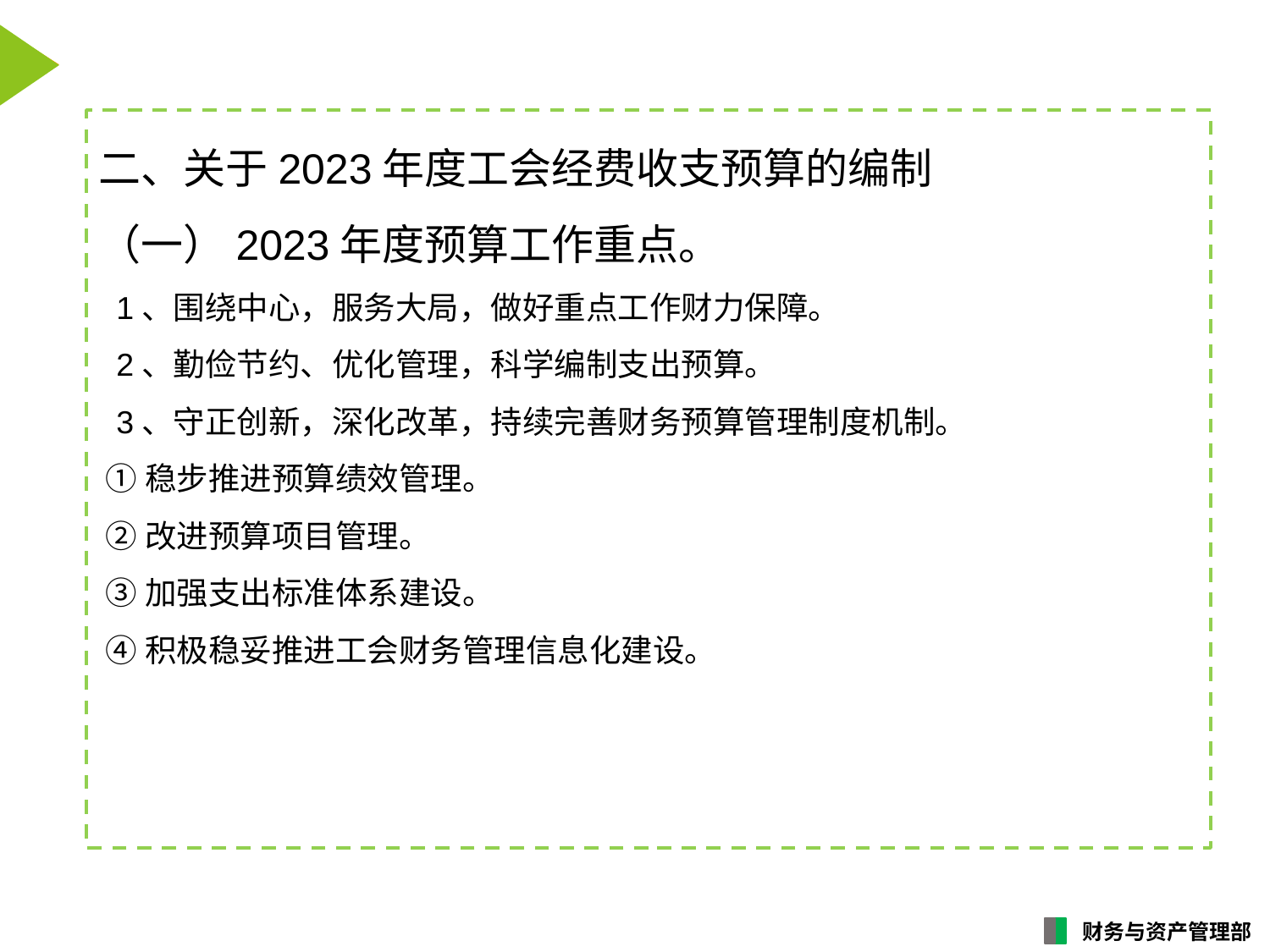

二、关于2023年度工会经费收支预算的编制
（一）2023年度预算工作重点。
  1、围绕中心，服务大局，做好重点工作财力保障。
  2、勤俭节约、优化管理，科学编制支出预算。
  3、守正创新，深化改革，持续完善财务预算管理制度机制。
 ①稳步推进预算绩效管理。
 ②改进预算项目管理。
 ③加强支出标准体系建设。
 ④积极稳妥推进工会财务管理信息化建设。